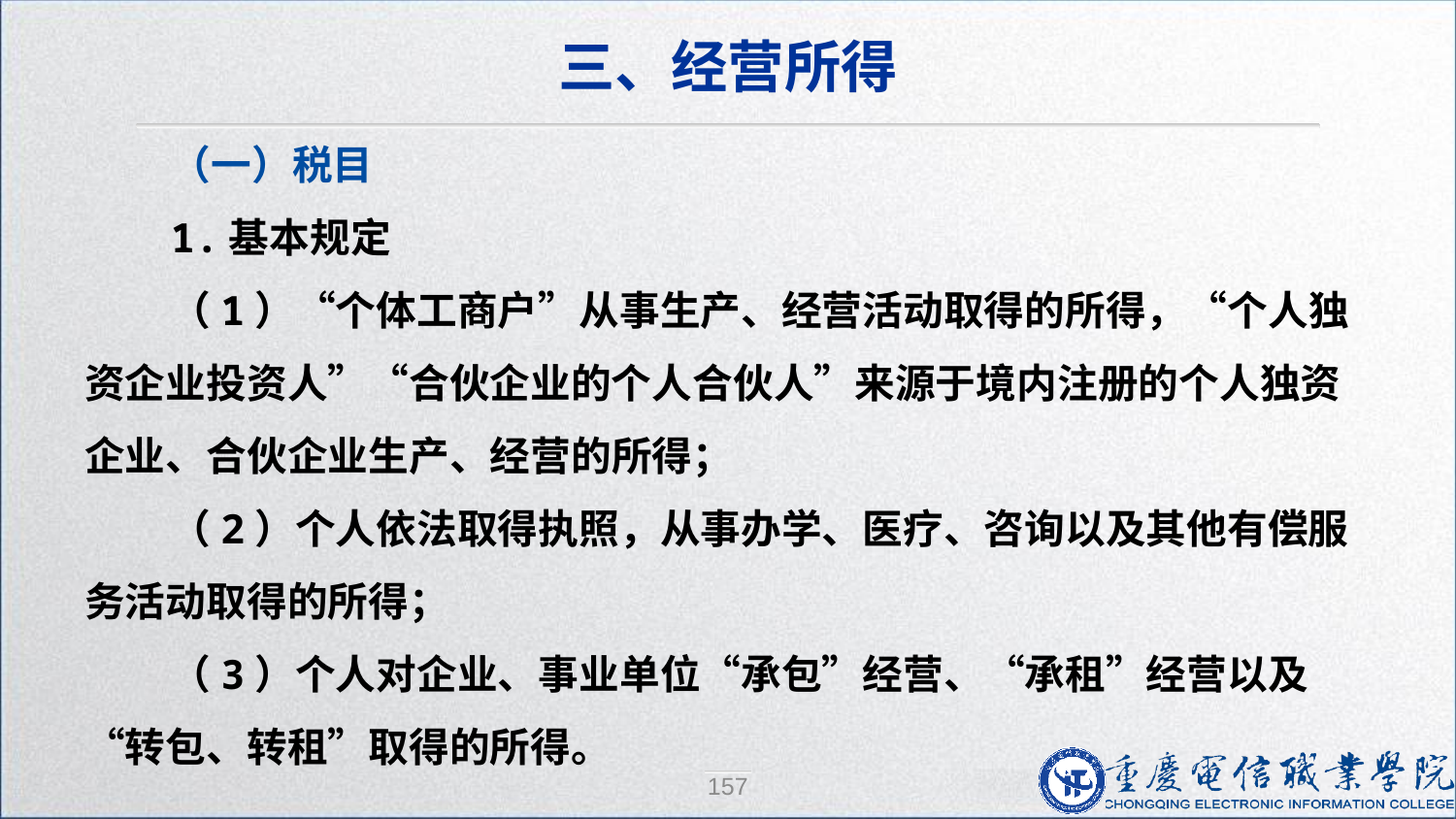

三、经营所得
（一）税目
1.基本规定
（1）“个体工商户”从事生产、经营活动取得的所得，“个人独资企业投资人”“合伙企业的个人合伙人”来源于境内注册的个人独资企业、合伙企业生产、经营的所得；
（2）个人依法取得执照，从事办学、医疗、咨询以及其他有偿服务活动取得的所得；
（3）个人对企业、事业单位“承包”经营、“承租”经营以及“转包、转租”取得的所得。
157